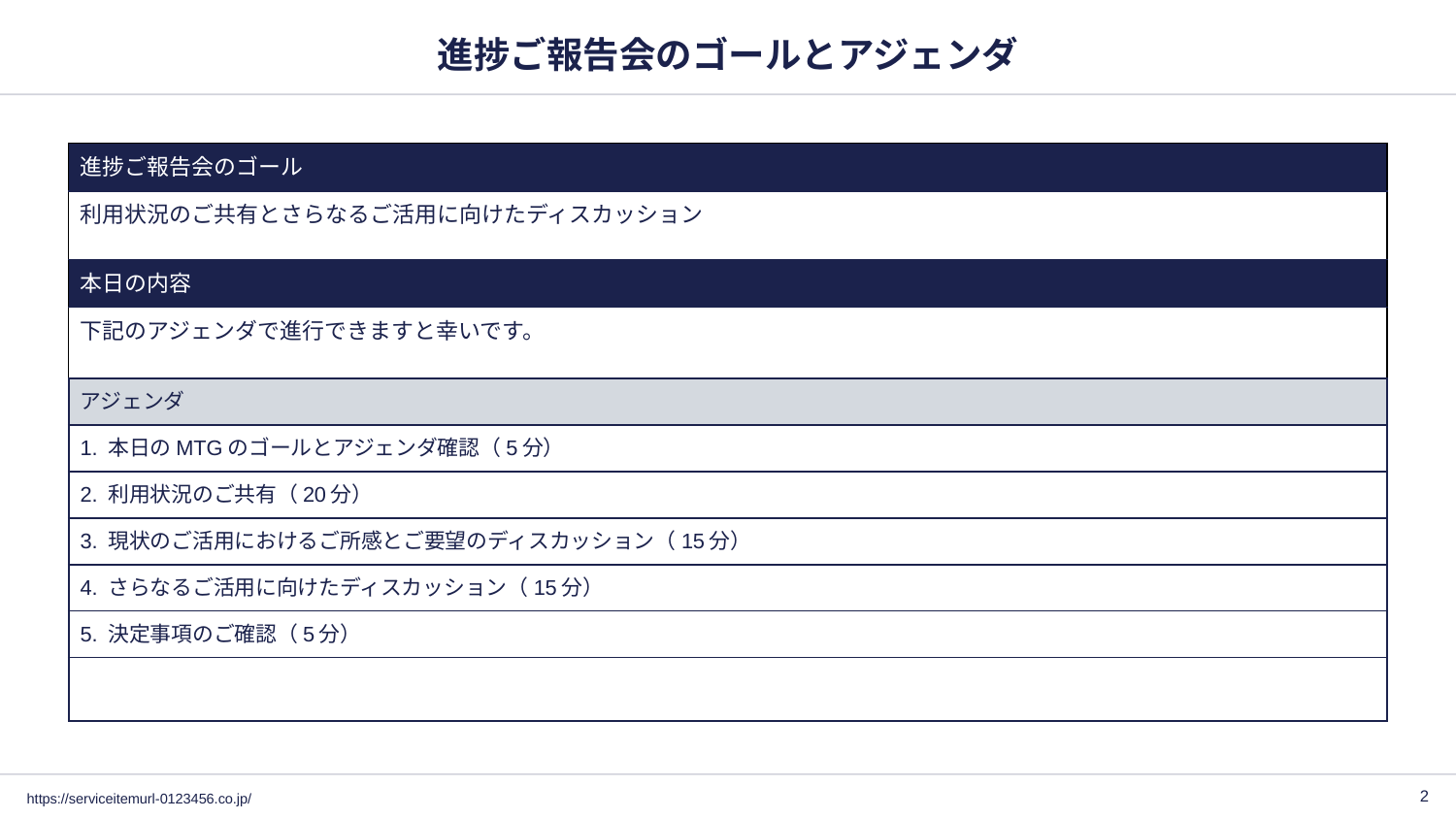

# 進捗ご報告会のゴールとアジェンダ
| 進捗ご報告会のゴール |
| --- |
| 利用状況のご共有とさらなるご活用に向けたディスカッション |
| 本日の内容 |
| 下記のアジェンダで進行できますと幸いです。 |
| アジェンダ |
| 1. 本日のMTGのゴールとアジェンダ確認（5分） |
| 2. 利用状況のご共有（20分） |
| 3. 現状のご活用におけるご所感とご要望のディスカッション（15分） |
| 4. さらなるご活用に向けたディスカッション（15分） |
| 5. 決定事項のご確認（5分） |
|  |
2
https://serviceitemurl-0123456.co.jp/